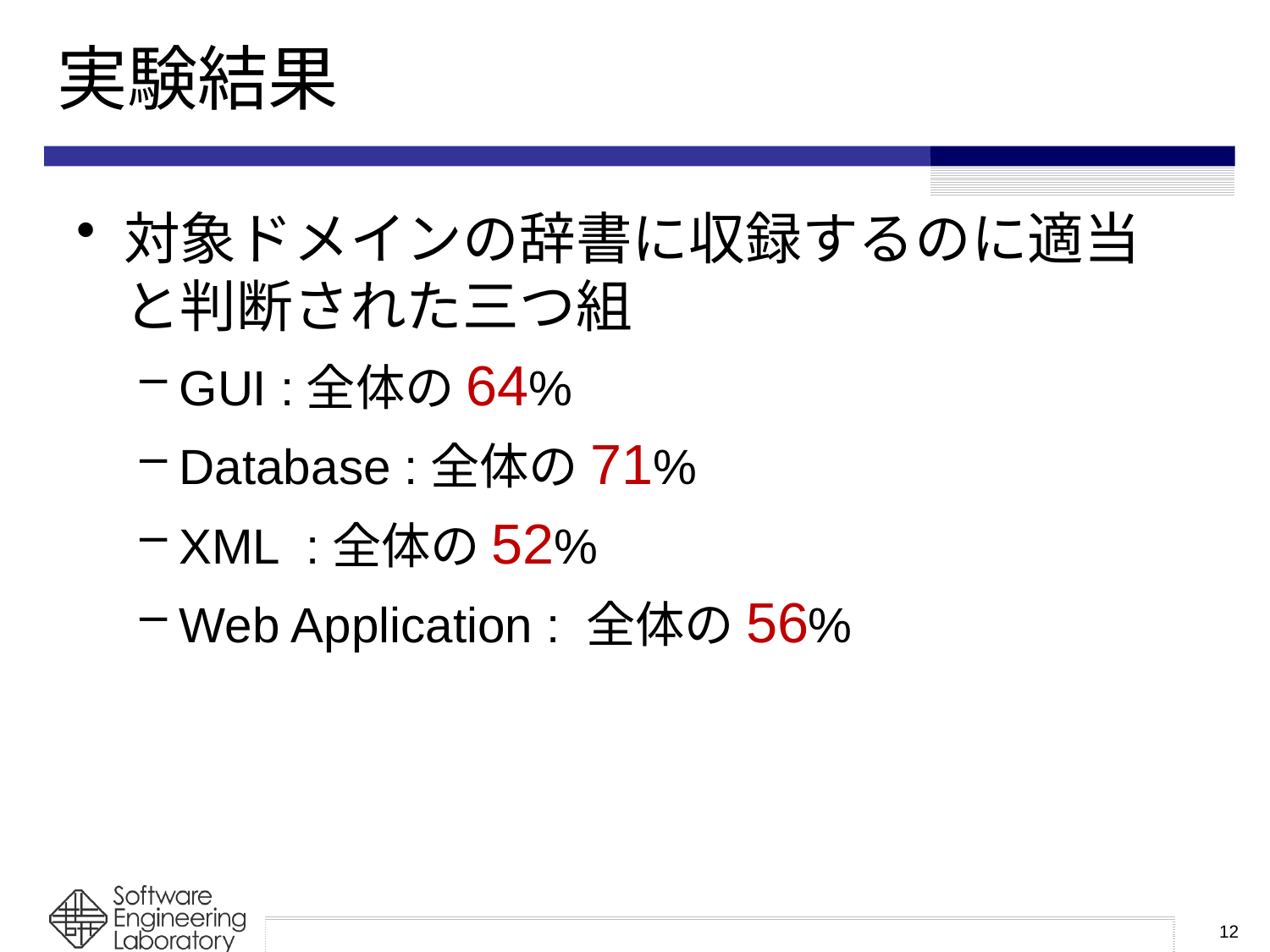

# 実験結果
対象ドメインの辞書に収録するのに適当と判断された三つ組
GUI :全体の64%
Database :全体の71%
XML  :全体の52%
Web Application : 全体の56%

12